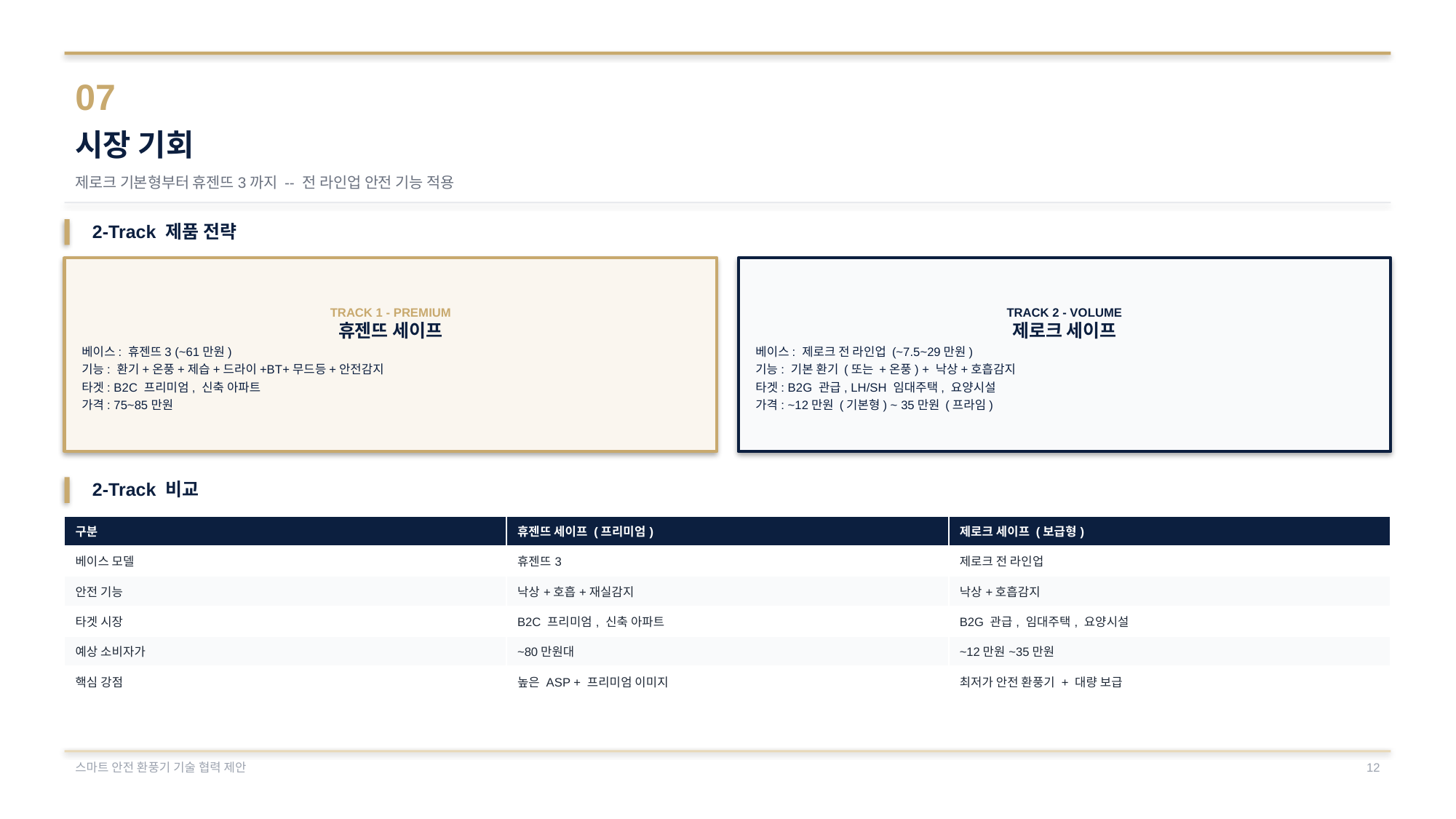

07
시장 기회
제로크 기본형부터 휴젠뜨3까지 -- 전 라인업 안전 기능 적용

2-Track 제품 전략

TRACK 1 - PREMIUM
휴젠뜨 세이프
베이스: 휴젠뜨3 (~61만원)
기능: 환기+온풍+제습+드라이+BT+무드등+안전감지
타겟: B2C 프리미엄, 신축 아파트
가격: 75~85만원
TRACK 2 - VOLUME
제로크 세이프
베이스: 제로크 전 라인업 (~7.5~29만원)
기능: 기본 환기 (또는 +온풍) + 낙상+호흡감지
타겟: B2G 관급, LH/SH 임대주택, 요양시설
가격: ~12만원 (기본형) ~ 35만원 (프라임)
2-Track 비교

| 구분 | 휴젠뜨 세이프 (프리미엄) | 제로크 세이프 (보급형) |
| --- | --- | --- |
| 베이스 모델 | 휴젠뜨3 | 제로크 전 라인업 |
| 안전 기능 | 낙상+호흡+재실감지 | 낙상+호흡감지 |
| 타겟 시장 | B2C 프리미엄, 신축 아파트 | B2G 관급, 임대주택, 요양시설 |
| 예상 소비자가 | ~80만원대 | ~12만원~35만원 |
| 핵심 강점 | 높은 ASP + 프리미엄 이미지 | 최저가 안전 환풍기 + 대량 보급 |

스마트 안전 환풍기 기술 협력 제안
12